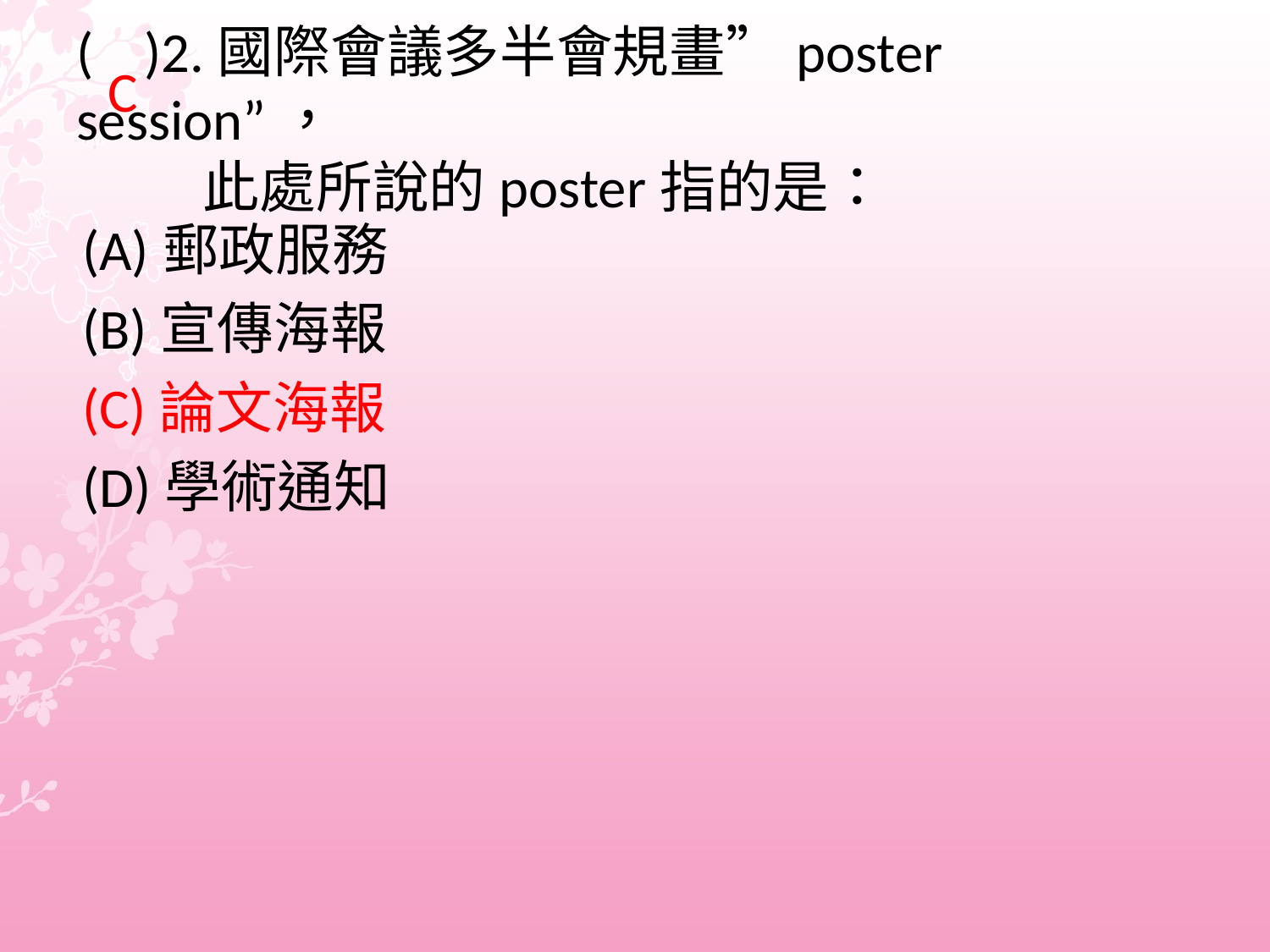

# (    )2.國際會議多半會規畫”poster session”， 此處所說的poster指的是：
  C

(A)郵政服務
(B)宣傳海報
(C)論文海報
(D)學術通知